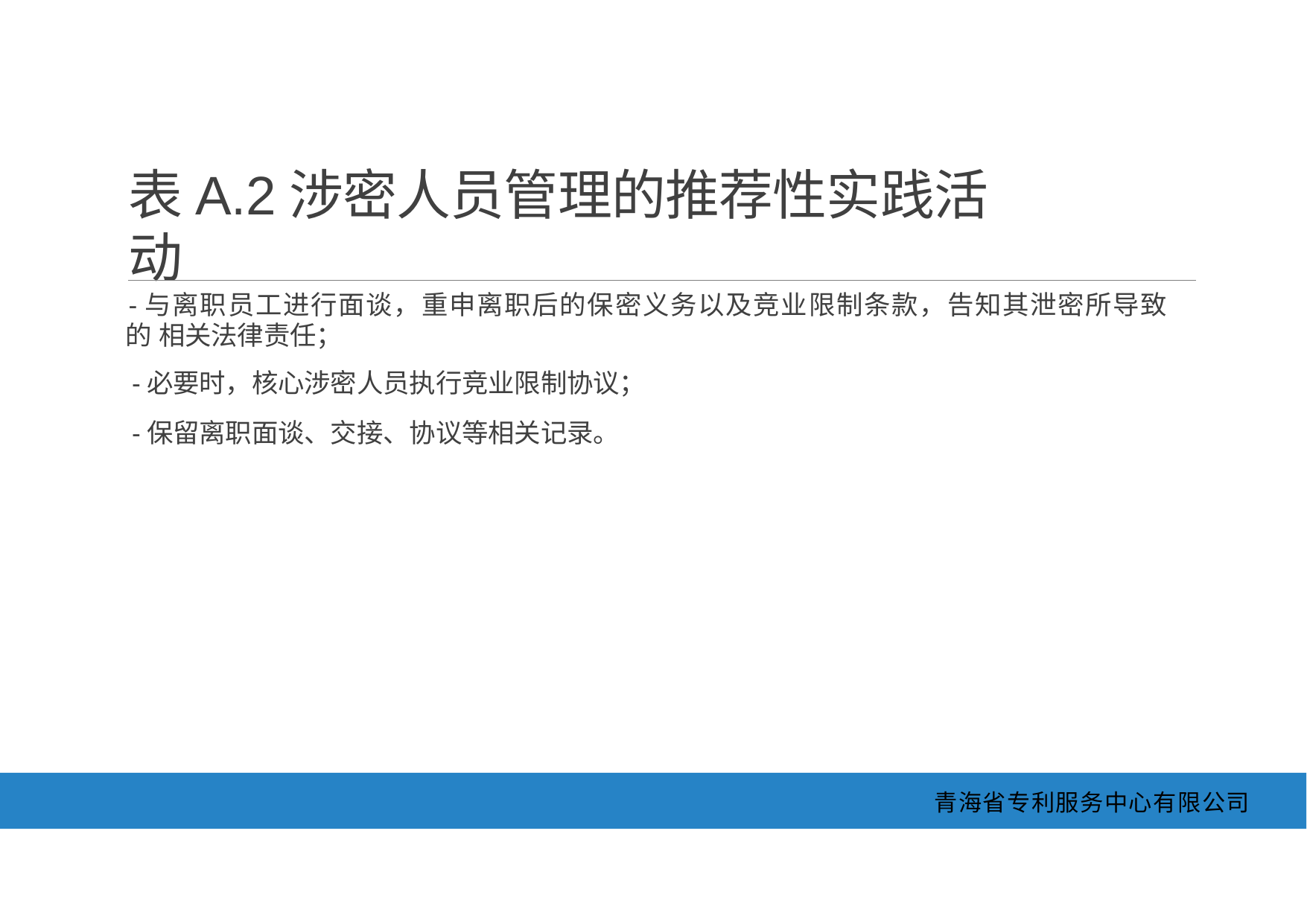

表A.2涉密人员管理的推荐性实践活动

-与离职员工进行面谈，重申离职后的保密义务以及竞业限制条款，告知其泄密所导致的 相关法律责任；
-必要时，核心涉密人员执行竞业限制协议；

-保留离职面谈、交接、协议等相关记录。

青海省专利服务中心有限公司